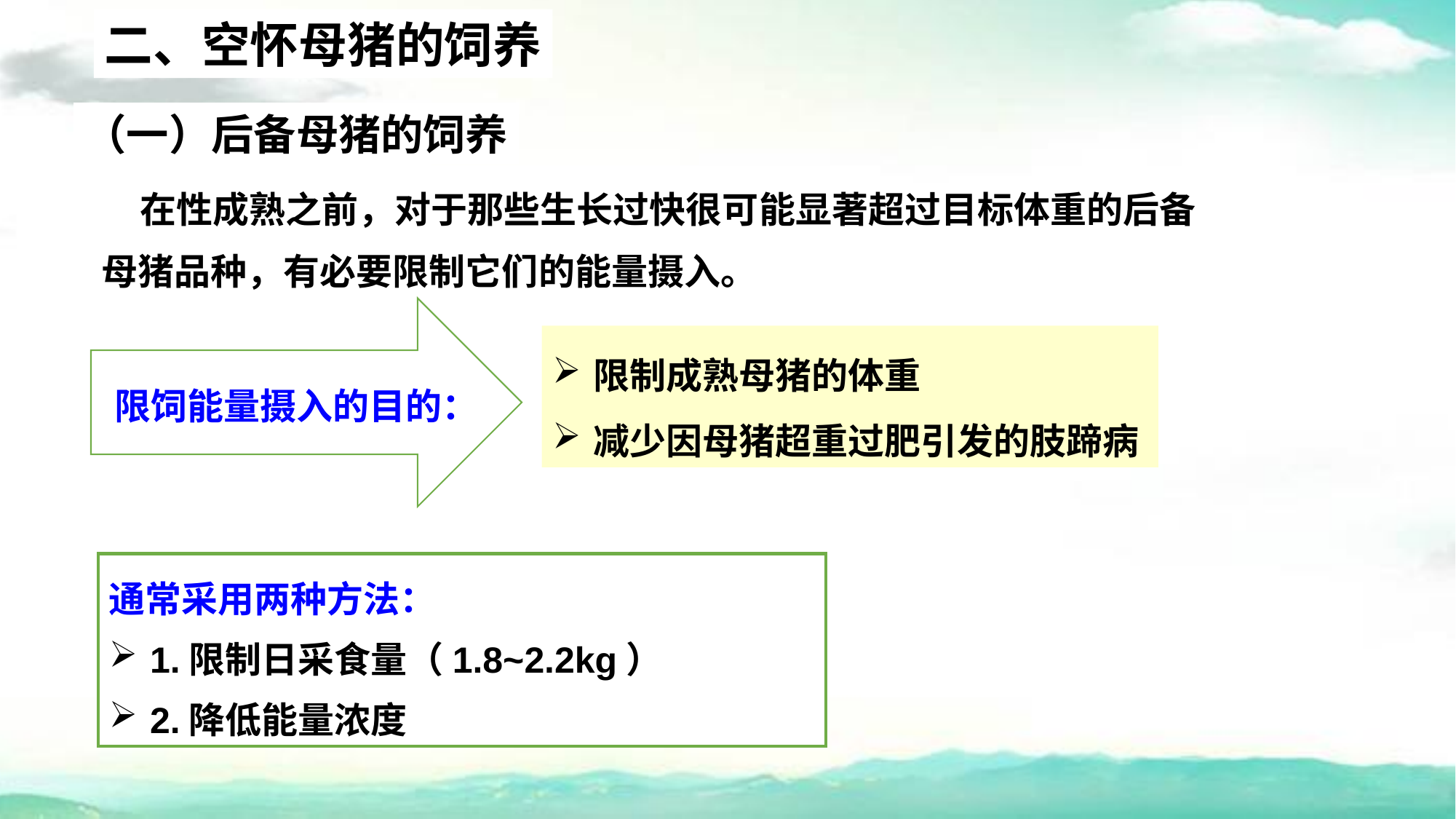

二、空怀母猪的饲养
（一）后备母猪的饲养
   在性成熟之前，对于那些生长过快很可能显著超过目标体重的后备母猪品种，有必要限制它们的能量摄入。

限制成熟母猪的体重
减少因母猪超重过肥引发的肢蹄病
限饲能量摄入的目的：
通常采用两种方法：
1.限制日采食量（1.8~2.2kg）
2.降低能量浓度